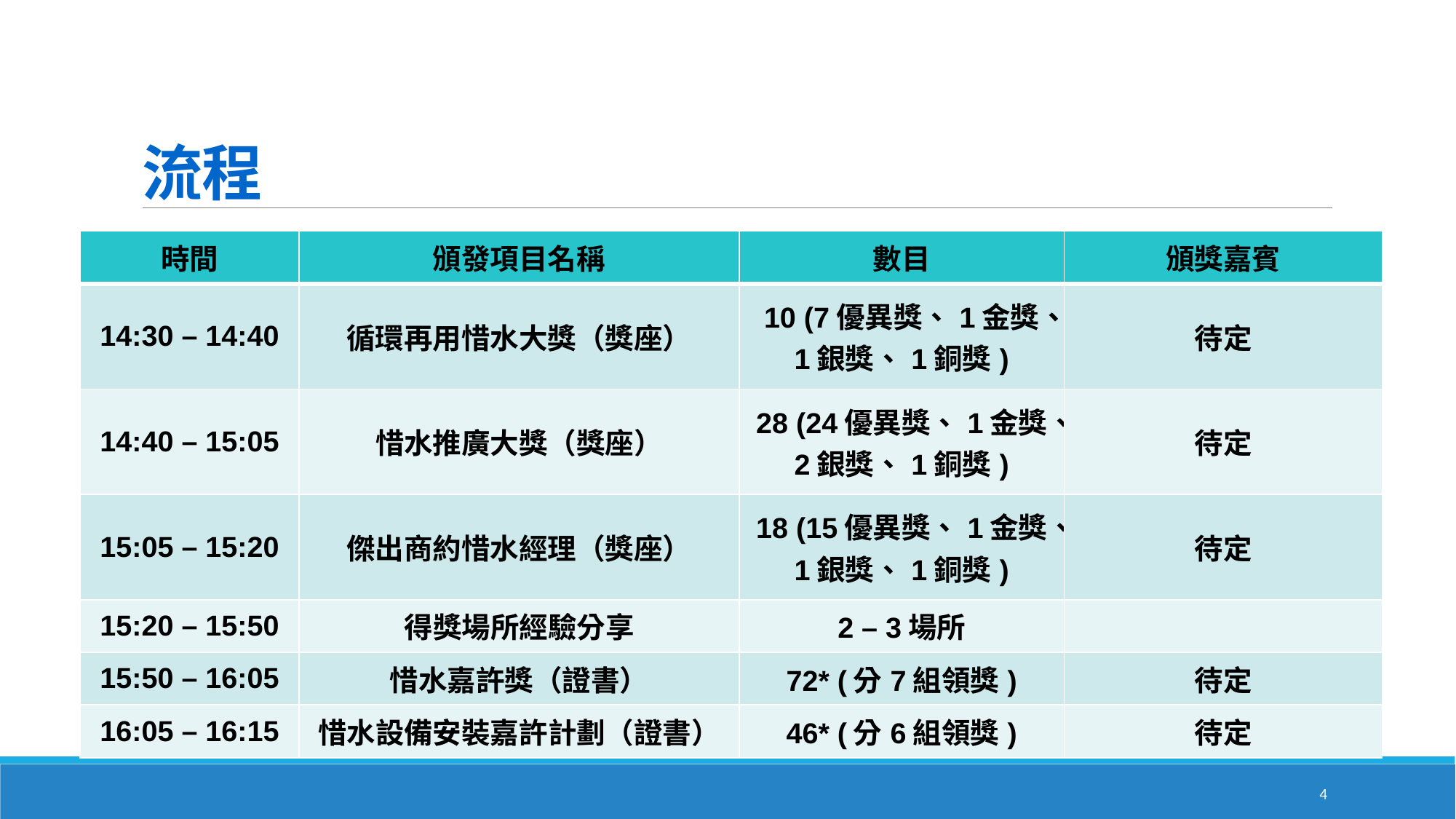

# 流程
| 時間 | 頒發項目名稱 | 數目 | 頒獎嘉賓 |
| --- | --- | --- | --- |
| 14:30 – 14:40 | 循環再用惜水大獎（獎座） | 10 (7優異獎、1金獎、1銀獎、1銅獎) | 待定 |
| 14:40 – 15:05 | 惜水推廣大獎（獎座） | 28 (24優異獎、1金獎、2銀獎、1銅獎) | 待定 |
| 15:05 – 15:20 | 傑出商約惜水經理（獎座） | 18 (15優異獎、1金獎、1銀獎、1銅獎) | 待定 |
| 15:20 – 15:50 | 得獎場所經驗分享 | 2 – 3場所 |  |
| 15:50 – 16:05 | 惜水嘉許獎（證書） | 72\* (分7組領獎) | 待定 |
| 16:05 – 16:15 | 惜水設備安裝嘉許計劃（證書） | 46\* (分6組領獎) | 待定 |
4